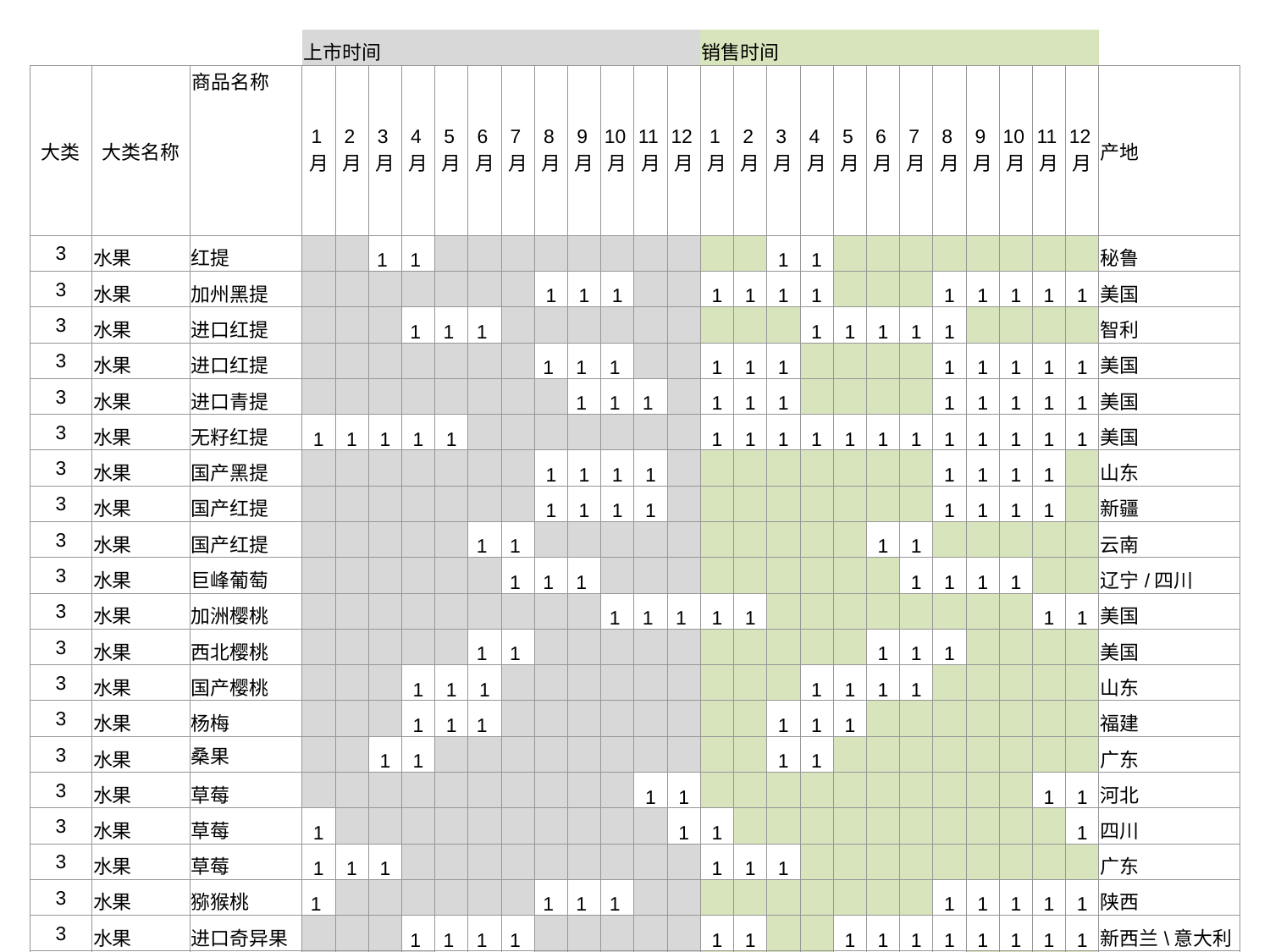

|  |  |  | 上市时间 |  |  |  |  |  |  |  |  |  |  |  | 销售时间 |  |  |  |  |  |  |  |  |  |  |  |  |
| --- | --- | --- | --- | --- | --- | --- | --- | --- | --- | --- | --- | --- | --- | --- | --- | --- | --- | --- | --- | --- | --- | --- | --- | --- | --- | --- | --- |
| 大类 | 大类名称 | 商品名称 | 1月 | 2月 | 3月 | 4月 | 5月 | 6月 | 7月 | 8月 | 9月 | 10月 | 11月 | 12月 | 1月 | 2月 | 3月 | 4月 | 5月 | 6月 | 7月 | 8月 | 9月 | 10月 | 11月 | 12月 | 产地 |
| 3 | 水果 | 红提 |  |  | 1 | 1 |  |  |  |  |  |  |  |  |  |  | 1 | 1 |  |  |  |  |  |  |  |  | 秘鲁 |
| 3 | 水果 | 加州黑提 |  |  |  |  |  |  |  | 1 | 1 | 1 |  |  | 1 | 1 | 1 | 1 |  |  |  | 1 | 1 | 1 | 1 | 1 | 美国 |
| 3 | 水果 | 进口红提 |  |  |  | 1 | 1 | 1 |  |  |  |  |  |  |  |  |  | 1 | 1 | 1 | 1 | 1 |  |  |  |  | 智利 |
| 3 | 水果 | 进口红提 |  |  |  |  |  |  |  | 1 | 1 | 1 |  |  | 1 | 1 | 1 |  |  |  |  | 1 | 1 | 1 | 1 | 1 | 美国 |
| 3 | 水果 | 进口青提 |  |  |  |  |  |  |  |  | 1 | 1 | 1 |  | 1 | 1 | 1 |  |  |  |  | 1 | 1 | 1 | 1 | 1 | 美国 |
| 3 | 水果 | 无籽红提 | 1 | 1 | 1 | 1 | 1 |  |  |  |  |  |  |  | 1 | 1 | 1 | 1 | 1 | 1 | 1 | 1 | 1 | 1 | 1 | 1 | 美国 |
| 3 | 水果 | 国产黑提 |  |  |  |  |  |  |  | 1 | 1 | 1 | 1 |  |  |  |  |  |  |  |  | 1 | 1 | 1 | 1 |  | 山东 |
| 3 | 水果 | 国产红提 |  |  |  |  |  |  |  | 1 | 1 | 1 | 1 |  |  |  |  |  |  |  |  | 1 | 1 | 1 | 1 |  | 新疆 |
| 3 | 水果 | 国产红提 |  |  |  |  |  | 1 | 1 |  |  |  |  |  |  |  |  |  |  | 1 | 1 |  |  |  |  |  | 云南 |
| 3 | 水果 | 巨峰葡萄 |  |  |  |  |  |  | 1 | 1 | 1 |  |  |  |  |  |  |  |  |  | 1 | 1 | 1 | 1 |  |  | 辽宁/四川 |
| 3 | 水果 | 加洲樱桃 |  |  |  |  |  |  |  |  |  | 1 | 1 | 1 | 1 | 1 |  |  |  |  |  |  |  |  | 1 | 1 | 美国 |
| 3 | 水果 | 西北樱桃 |  |  |  |  |  | 1 | 1 |  |  |  |  |  |  |  |  |  |  | 1 | 1 | 1 |  |  |  |  | 美国 |
| 3 | 水果 | 国产樱桃 |  |  |  | 1 | 1 | 1 |  |  |  |  |  |  |  |  |  | 1 | 1 | 1 | 1 |  |  |  |  |  | 山东 |
| 3 | 水果 | 杨梅 |  |  |  | 1 | 1 | 1 |  |  |  |  |  |  |  |  | 1 | 1 | 1 |  |  |  |  |  |  |  | 福建 |
| 3 | 水果 | 桑果 |  |  | 1 | 1 |  |  |  |  |  |  |  |  |  |  | 1 | 1 |  |  |  |  |  |  |  |  | 广东 |
| 3 | 水果 | 草莓 |  |  |  |  |  |  |  |  |  |  | 1 | 1 |  |  |  |  |  |  |  |  |  |  | 1 | 1 | 河北 |
| 3 | 水果 | 草莓 | 1 |  |  |  |  |  |  |  |  |  |  | 1 | 1 |  |  |  |  |  |  |  |  |  |  | 1 | 四川 |
| 3 | 水果 | 草莓 | 1 | 1 | 1 |  |  |  |  |  |  |  |  |  | 1 | 1 | 1 |  |  |  |  |  |  |  |  |  | 广东 |
| 3 | 水果 | 猕猴桃 | 1 |  |  |  |  |  |  | 1 | 1 | 1 |  |  |  |  |  |  |  |  |  | 1 | 1 | 1 | 1 | 1 | 陕西 |
| 3 | 水果 | 进口奇异果 |  |  |  | 1 | 1 | 1 | 1 |  |  |  |  |  | 1 | 1 |  |  | 1 | 1 | 1 | 1 | 1 | 1 | 1 | 1 | 新西兰\意大利 |
| 3 | 水果 | 国产蓝梅 |  |  |  |  | 1 | 1 | 1 |  |  |  |  |  |  |  |  |  | 1 | 1 | 1 | 1 |  |  |  |  | 山东/浙江 |
| 3 | 水果 | 进口蓝梅 |  |  |  |  |  |  |  |  |  |  | 1 | 1 | 1 | 1 |  |  |  |  |  |  |  |  |  | 1 | 美国 |